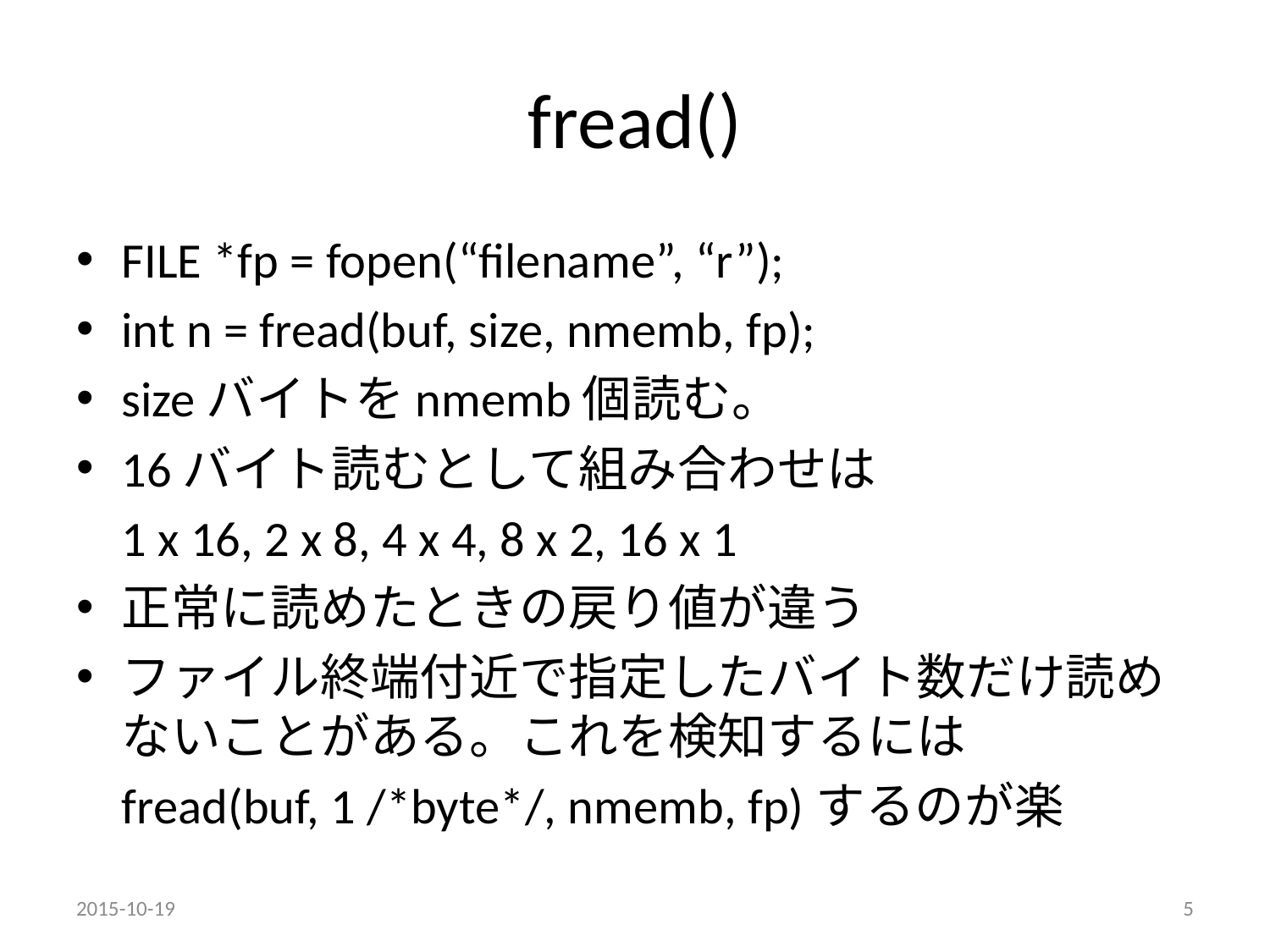

# fread()
FILE *fp = fopen(“filename”, “r”);
int n = fread(buf, size, nmemb, fp);
sizeバイトをnmemb個読む。
16バイト読むとして組み合わせは
	1 x 16, 2 x 8, 4 x 4, 8 x 2, 16 x 1
正常に読めたときの戻り値が違う
ファイル終端付近で指定したバイト数だけ読めないことがある。これを検知するには
	fread(buf, 1 /*byte*/, nmemb, fp)するのが楽
2015-10-19
5